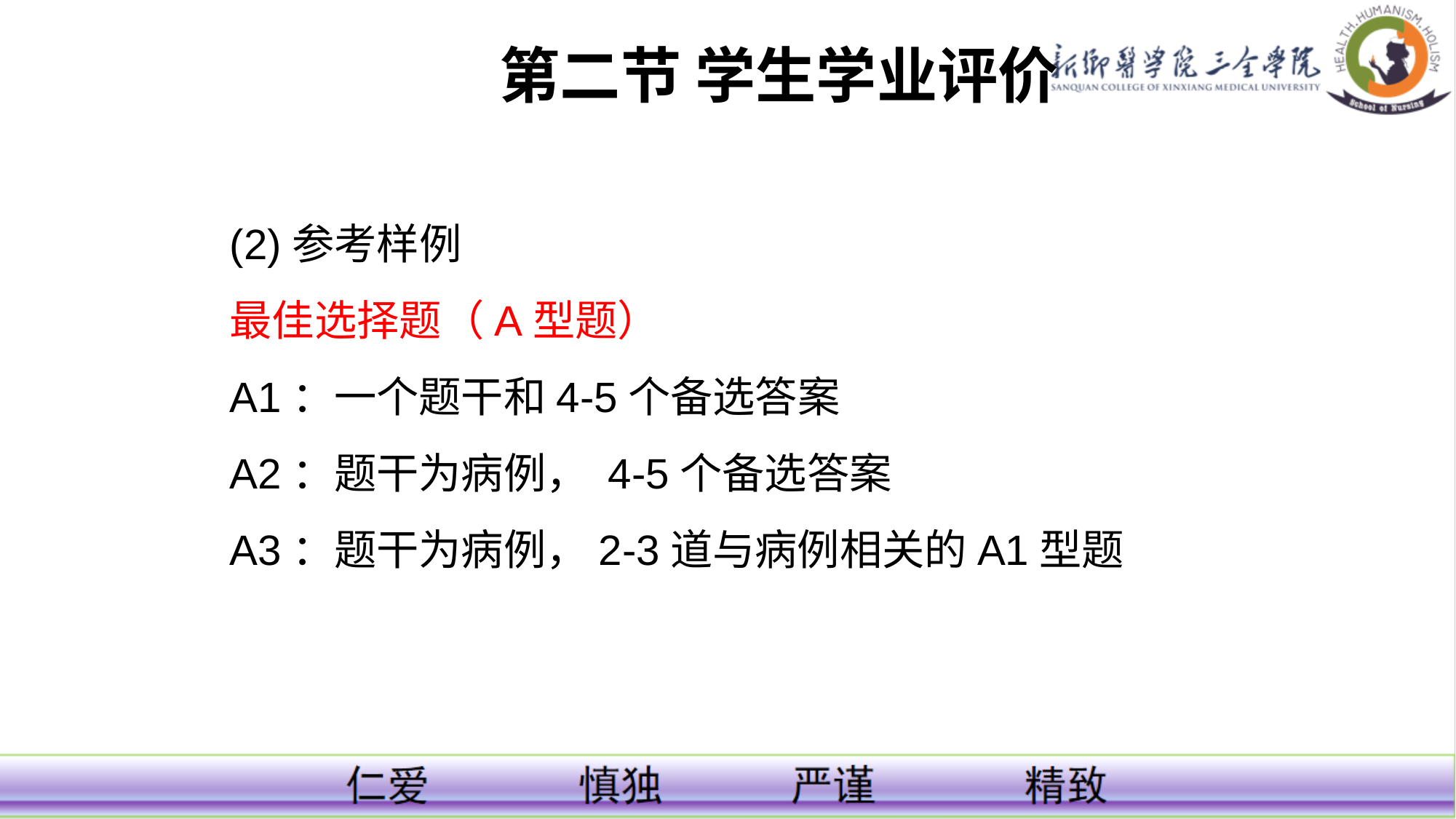

# 第二节 学生学业评价
(2)参考样例
最佳选择题（A型题）
A1：一个题干和4-5个备选答案
A2：题干为病例， 4-5个备选答案
A3：题干为病例，2-3道与病例相关的A1型题